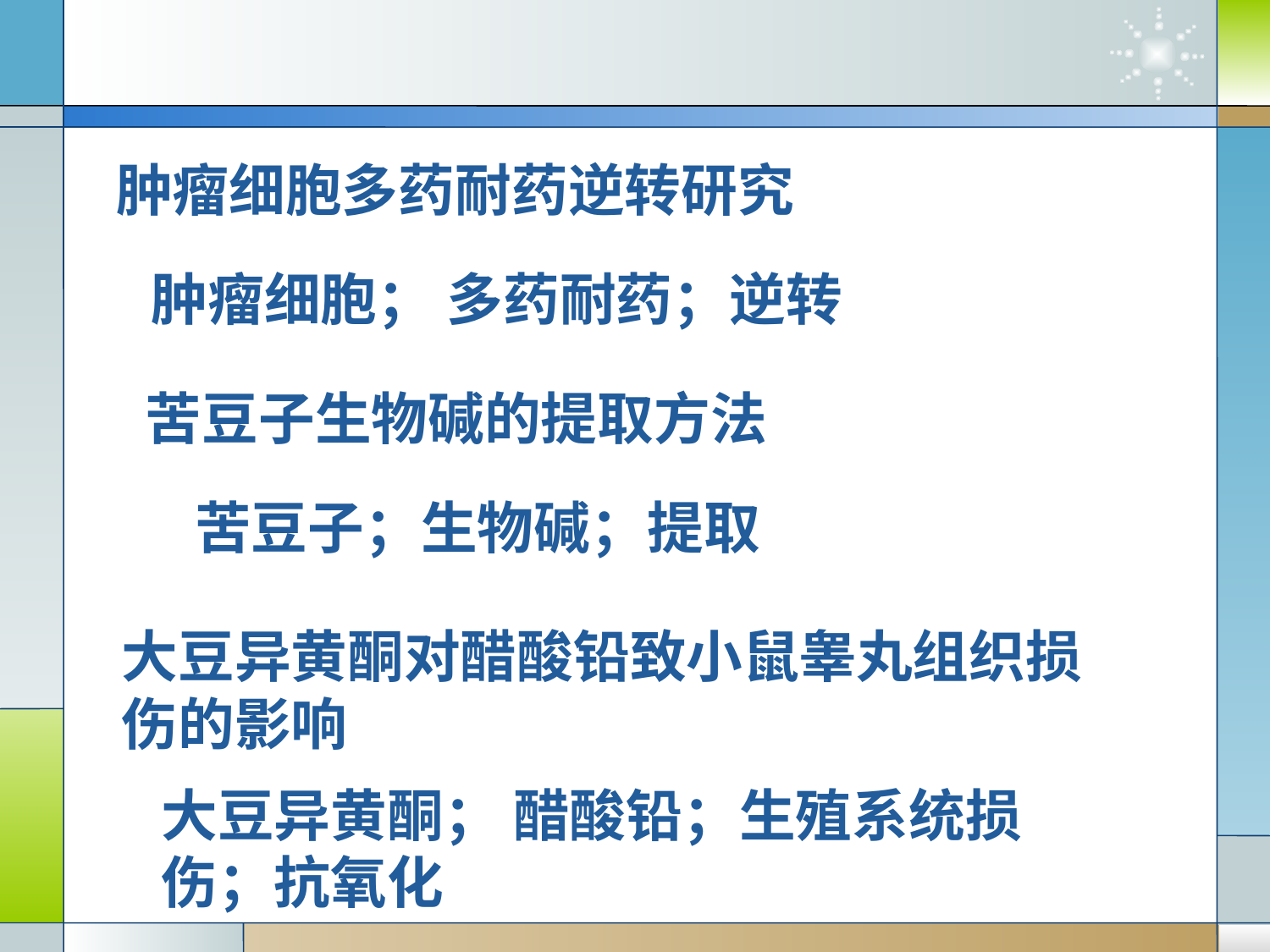

肿瘤细胞多药耐药逆转研究
肿瘤细胞； 多药耐药；逆转
苦豆子生物碱的提取方法
苦豆子；生物碱；提取
大豆异黄酮对醋酸铅致小鼠睾丸组织损伤的影响
大豆异黄酮； 醋酸铅；生殖系统损伤；抗氧化